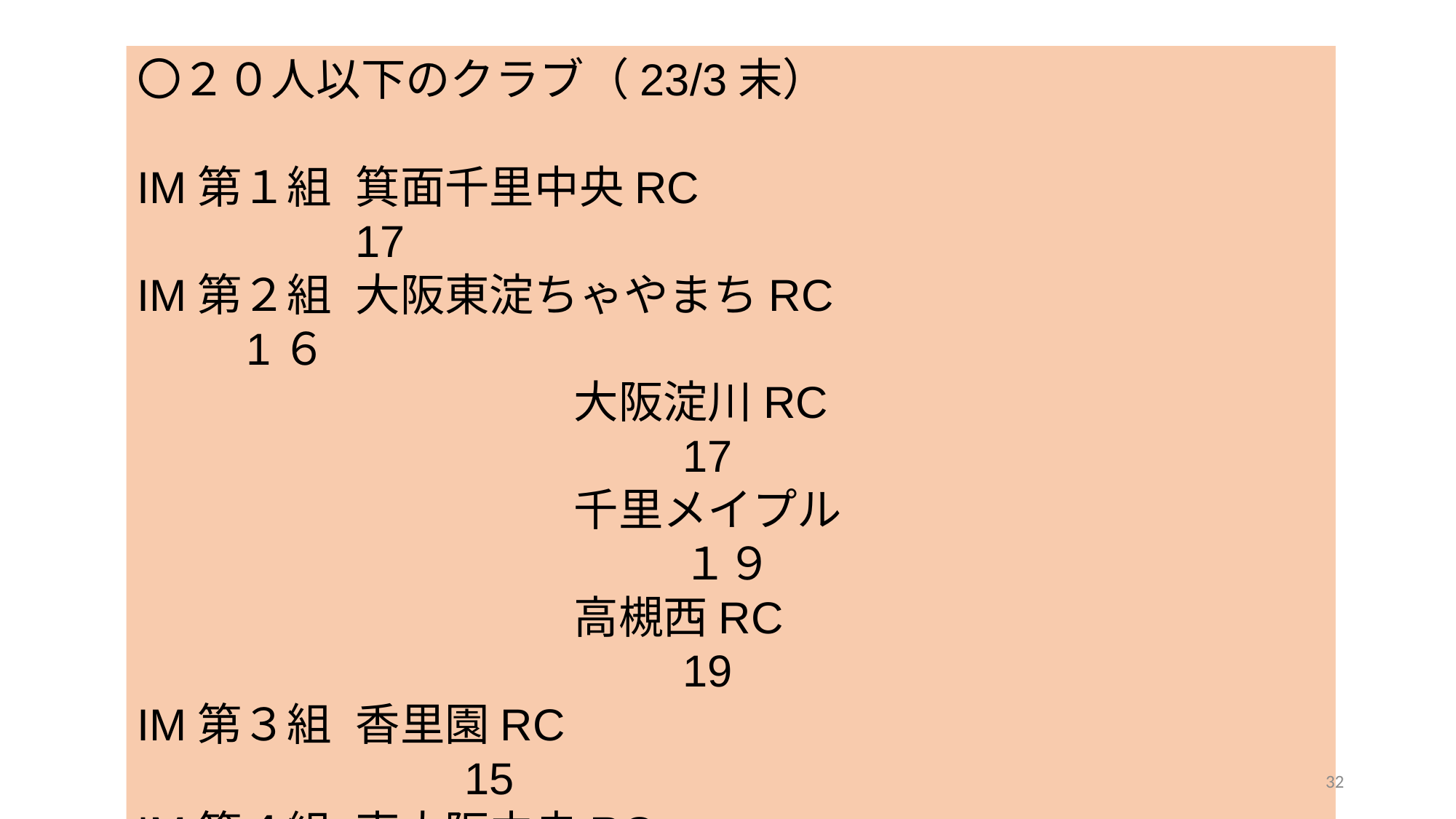

〇２０人以下のクラブ（23/3末）

IM第１組	箕面千里中央RC							17
IM第２組	大阪東淀ちゃやまちRC					1６
			　	大阪淀川RC									17
			　	千里メイプル									１９
			　	高槻西RC										19
IM第３組	香里園RC										15
IM第４組	東大阪中央RC								18
			　 	東大阪みどりRC							19
IM第６組	大阪イブニングRC							13
			 	大阪大手前RC								17
				大阪咲洲RC									20
32